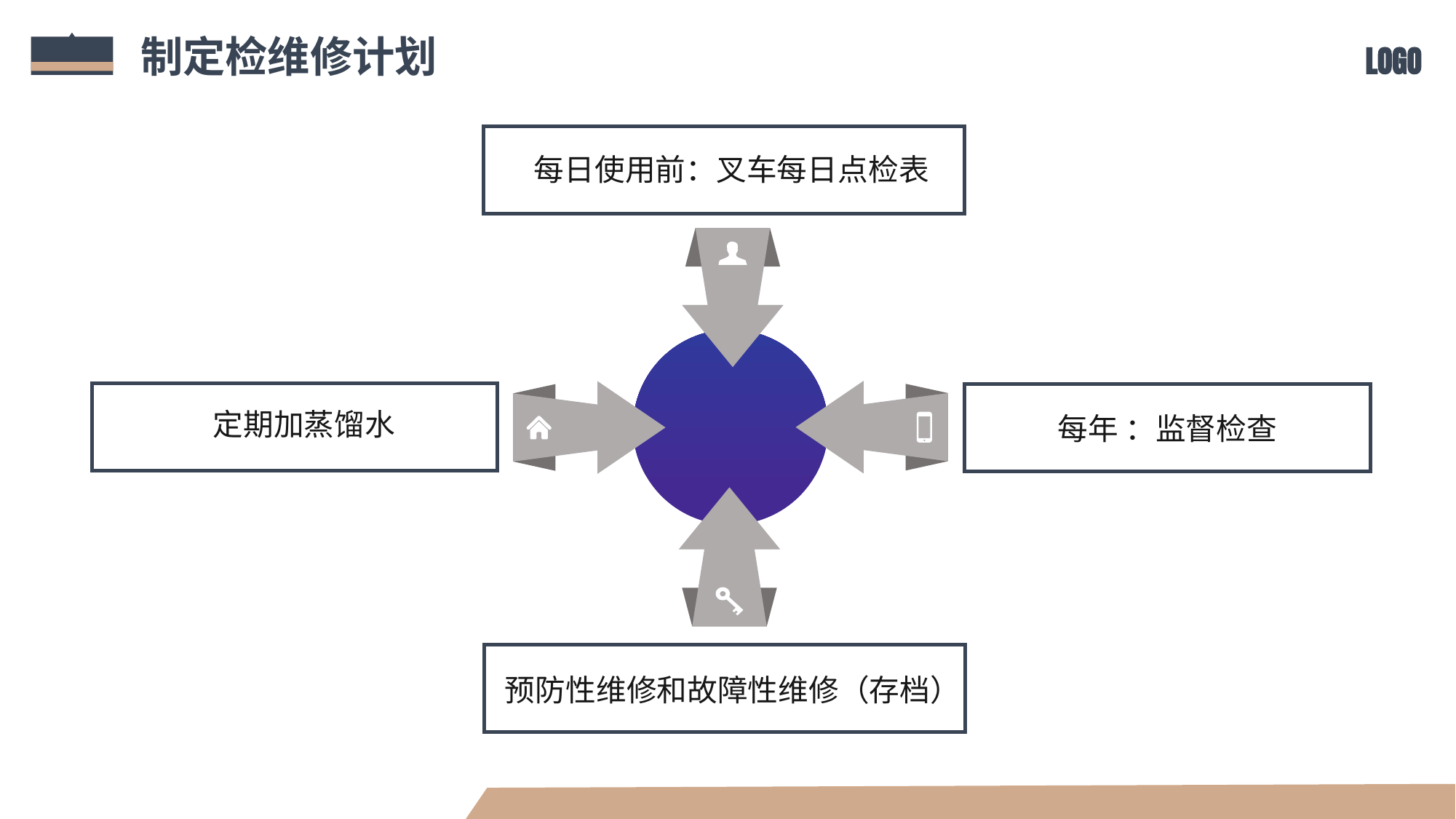

制定检维修计划

每日使用前：叉车每日点检表

定期加蒸馏水
每年 ：监督检查

预防性维修和故障性维修（存档）